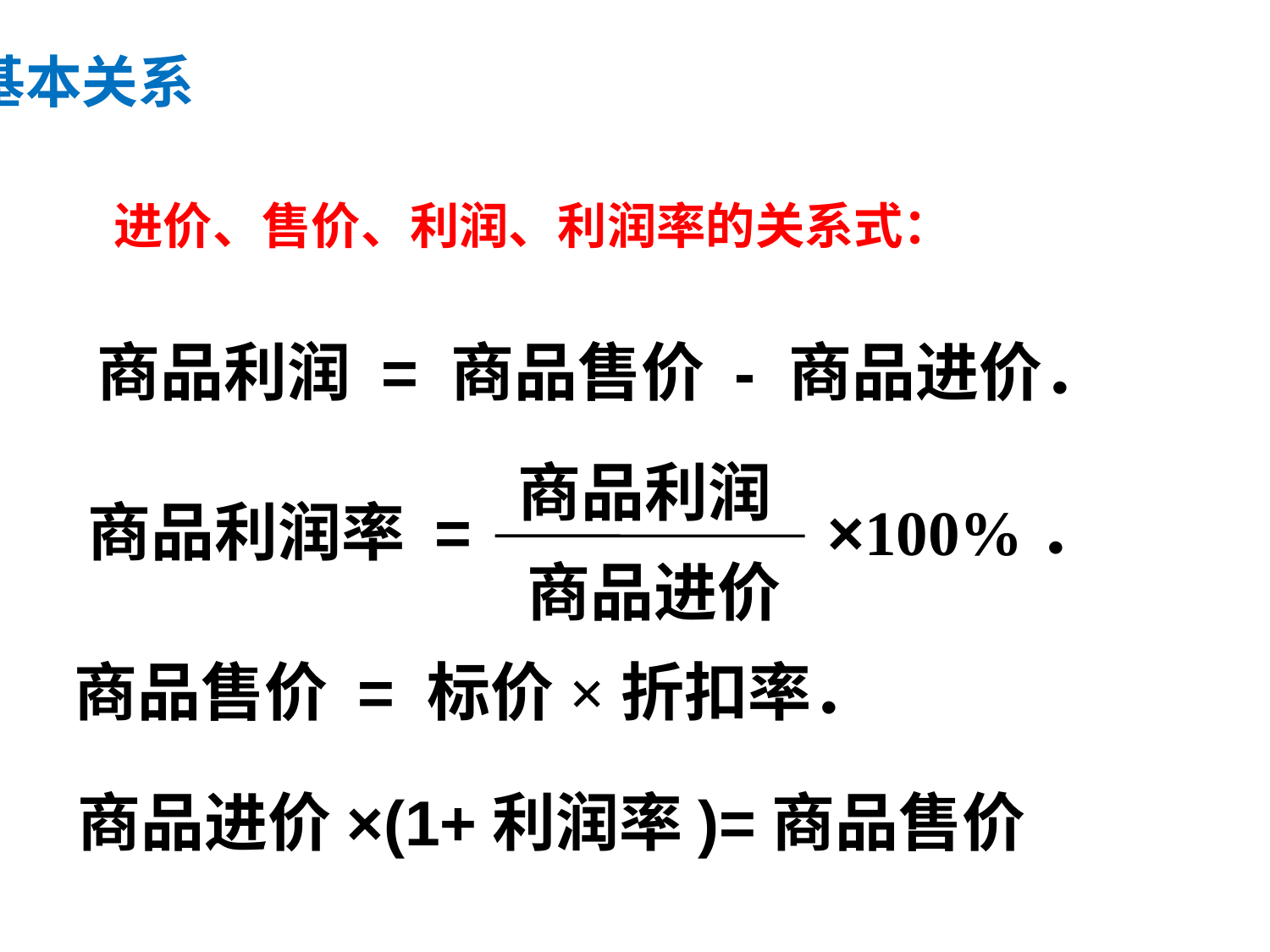

2、基本关系
   进价、售价、利润、利润率的关系式：
商品利润 = 商品售价 - 商品进价．
商品利润
×100%．

商品进价
商品利润率 =
商品售价 = 标价×折扣率．
商品进价×(1+利润率)=商品售价